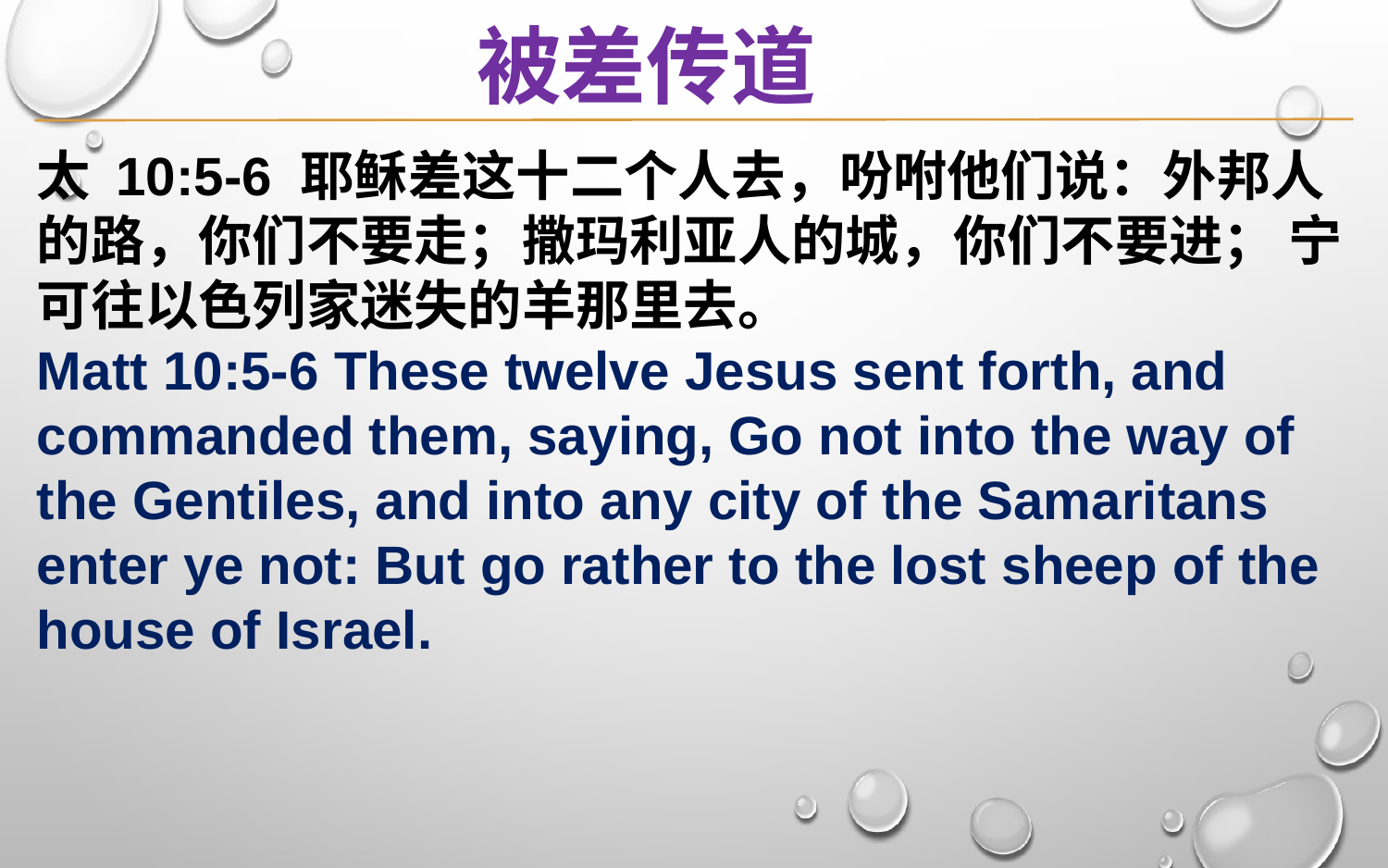

被差传道
太 10:5-6 耶稣差这十二个人去，吩咐他们说：外邦人的路，你们不要走；撒玛利亚人的城，你们不要进； 宁可往以色列家迷失的羊那里去。
Matt 10:5-6 These twelve Jesus sent forth, and commanded them, saying, Go not into the way of the Gentiles, and into any city of the Samaritans enter ye not: But go rather to the lost sheep of the house of Israel.